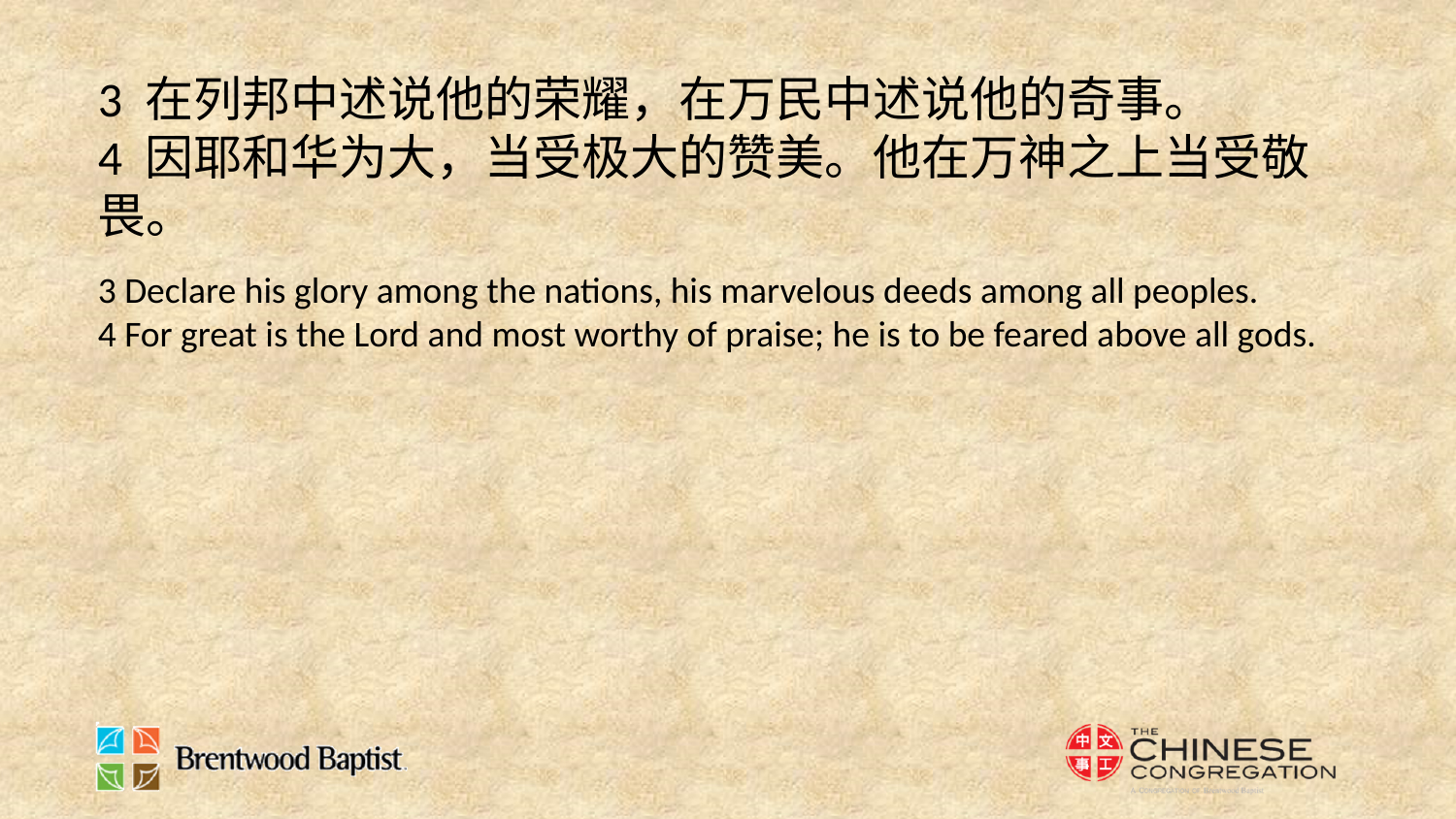

3 在列邦中述说他的荣耀，在万民中述说他的奇事。
4 因耶和华为大，当受极大的赞美。他在万神之上当受敬畏。

3 Declare his glory among the nations, his marvelous deeds among all peoples.
4 For great is the Lord and most worthy of praise; he is to be feared above all gods.